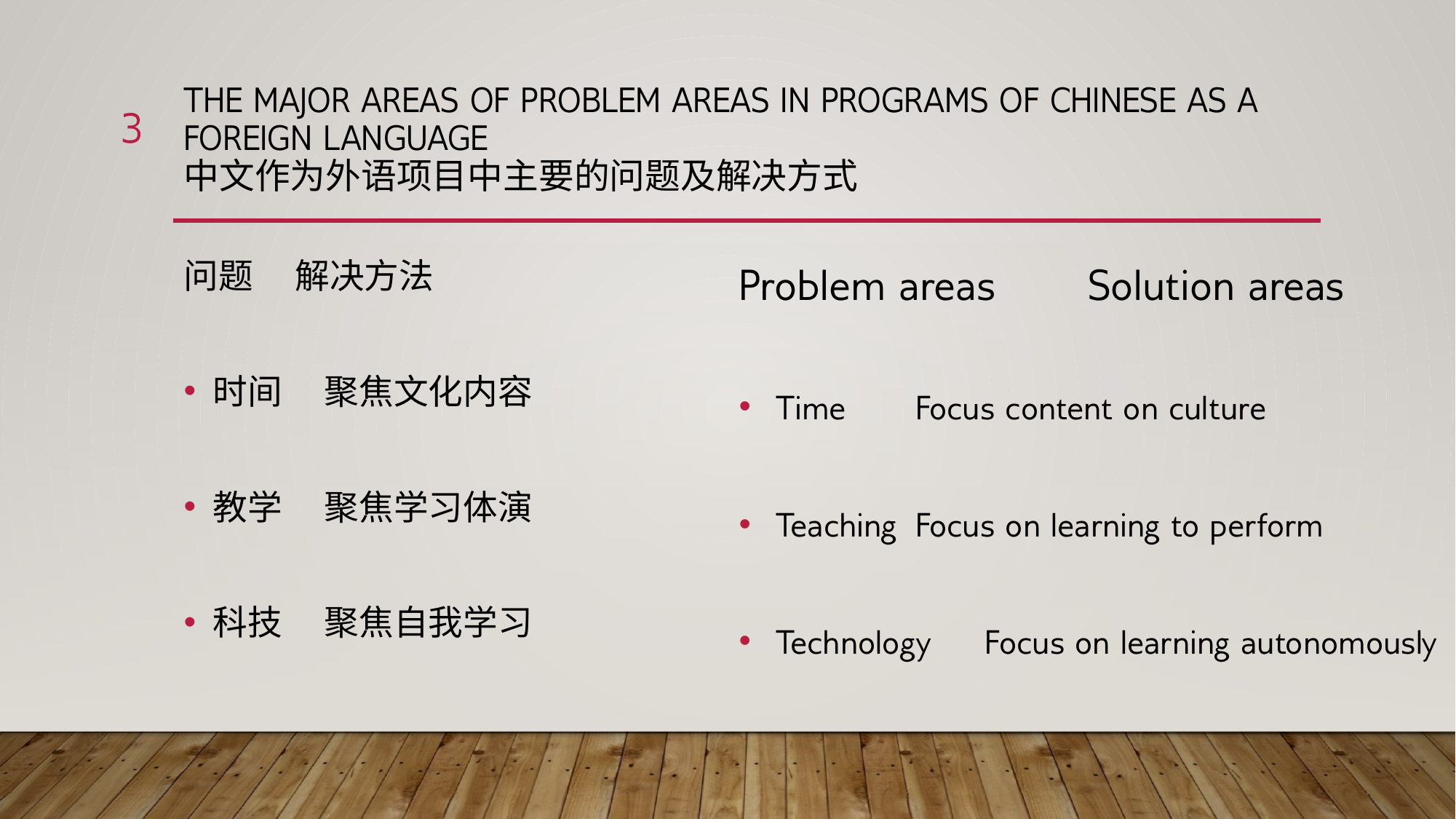

# The Major areas of problem areas in programs of Chinese as a foreign language 中文作为外语项目中主要的问题及解决方式
3
问题		解决方法

时间 		聚焦文化内容

教学		聚焦学习体演

科技		聚焦自我学习

Problem areas    	Solution areas

Time 		Focus content on culture

Teaching	Focus on learning to perform

Technology	Focus on learning autonomously